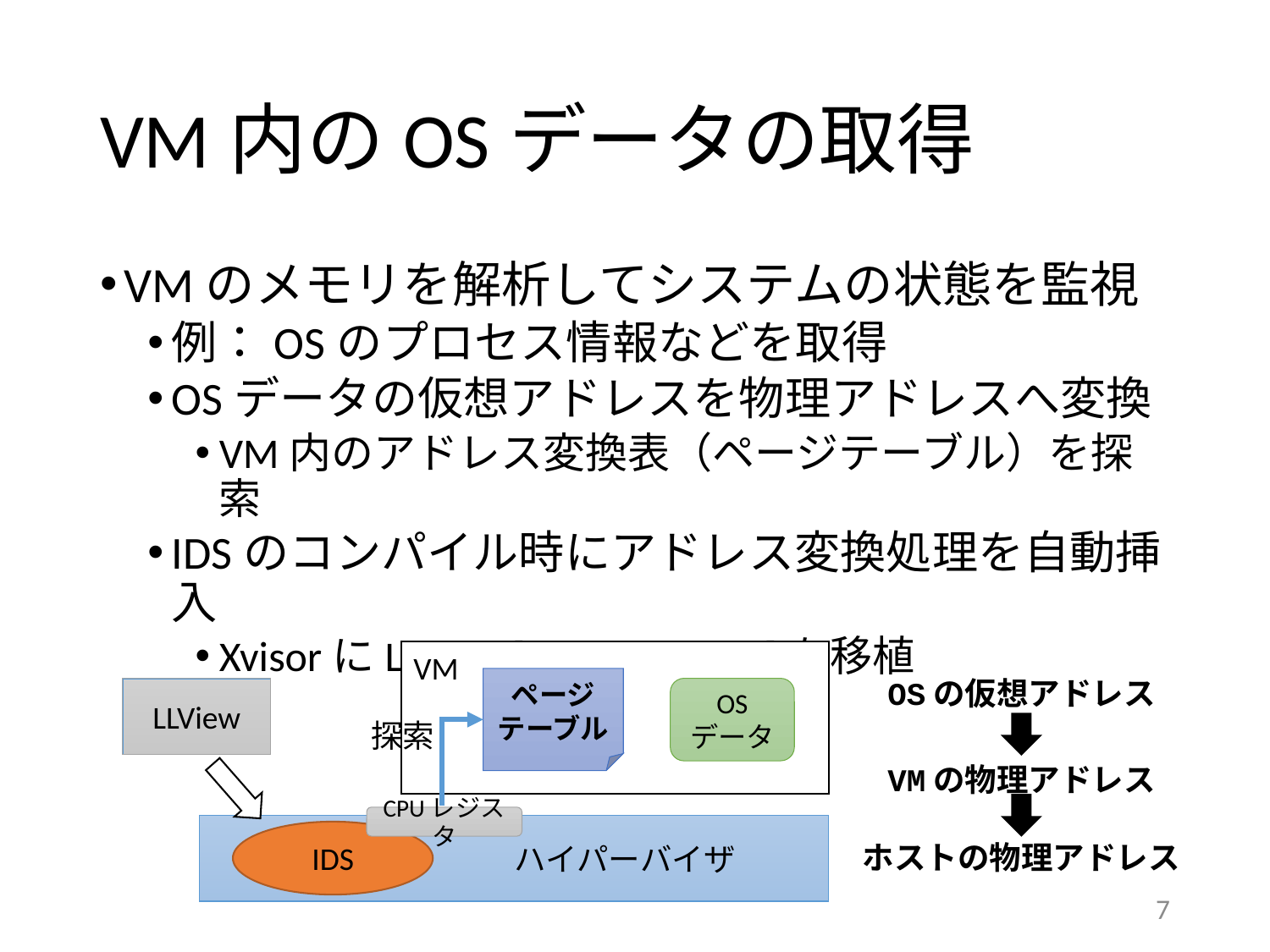

# VM内のOSデータの取得
VMのメモリを解析してシステムの状態を監視
例：OSのプロセス情報などを取得
OSデータの仮想アドレスを物理アドレスへ変換
VM内のアドレス変換表（ページテーブル）を探索
IDSのコンパイル時にアドレス変換処理を自動挿入
XvisorにLLView [Ozaki et al.'19]を移植
VM
OSの仮想アドレス
ページ
テーブル
LLView
OS
データ
探索

VMの物理アドレス

CPUレジスタ
　　　　　　　ハイパーバイザ
IDS
ホストの物理アドレス
7